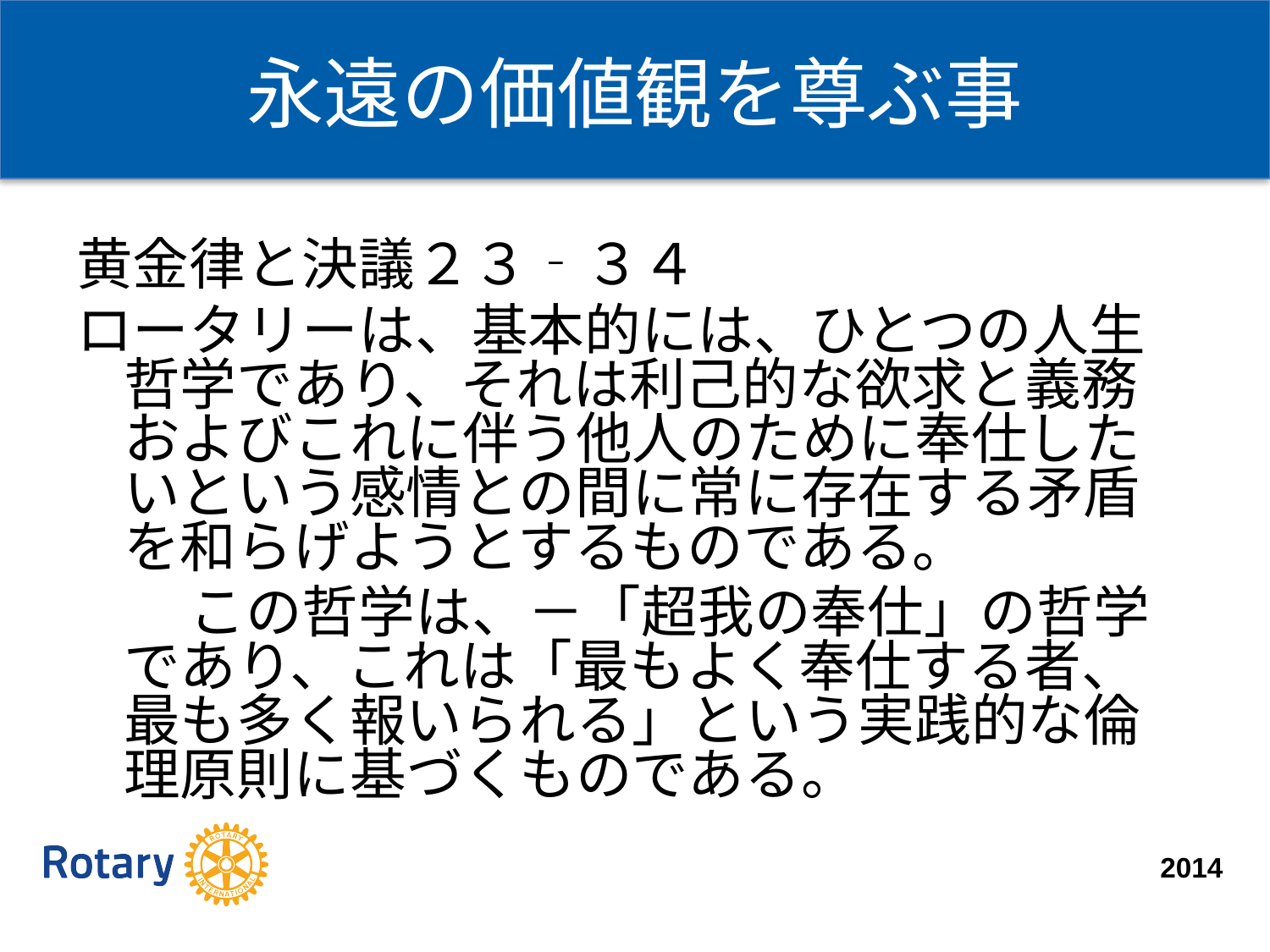

# 永遠の価値観を尊ぶ事
黄金律と決議２３‐３４
ロータリーは、基本的には、ひとつの人生哲学であり、それは利己的な欲求と義務およびこれに伴う他人のために奉仕したいという感情との間に常に存在する矛盾を和らげようとするものである。
　　この哲学は、－「超我の奉仕」の哲学であり、これは「最もよく奉仕する者、最も多く報いられる」という実践的な倫理原則に基づくものである。